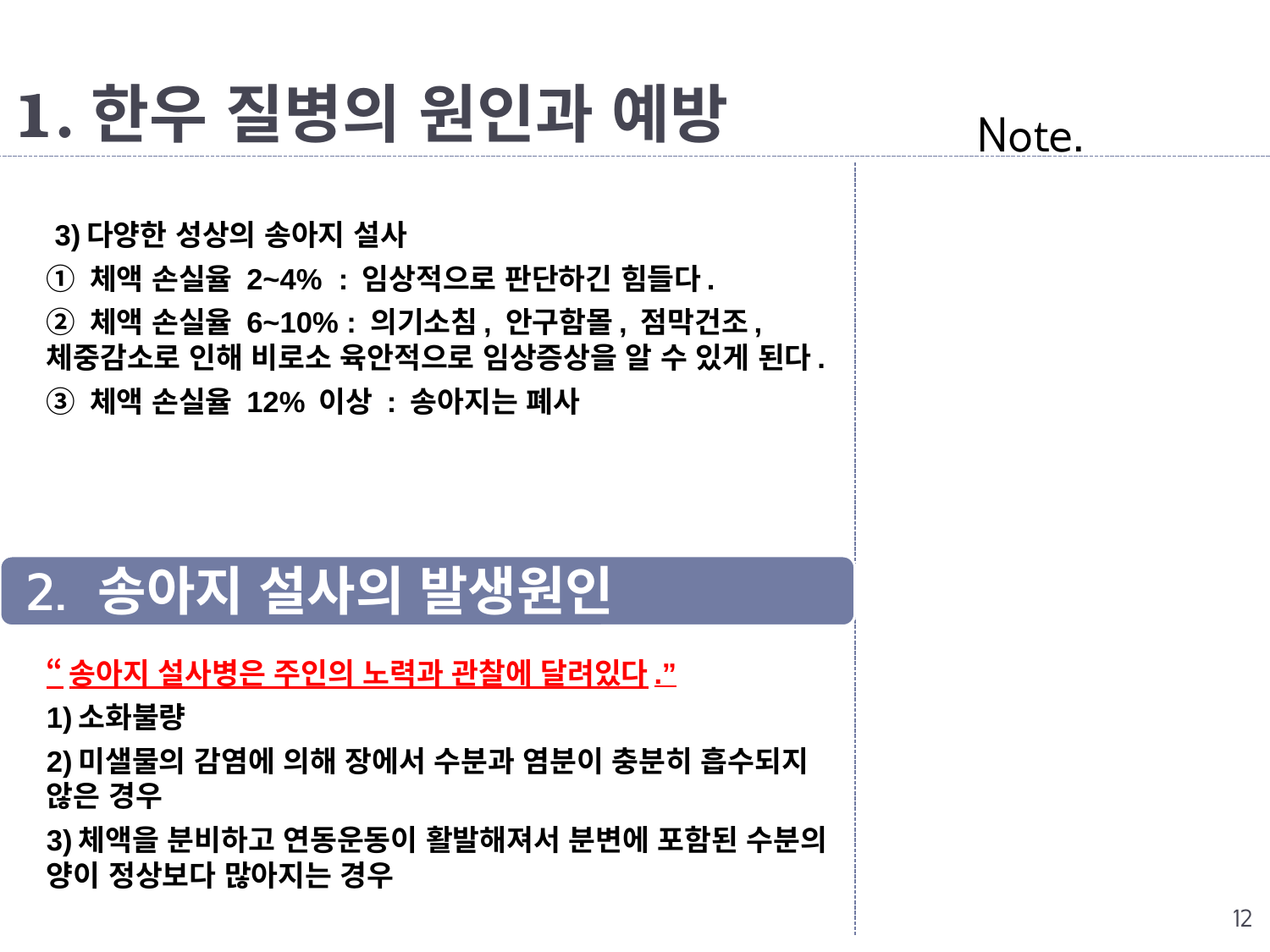

# 1.한우 질병의 원인과 예방
Note.

	 3)다양한 성상의 송아지 설사
	① 체액 손실율 2~4%  : 임상적으로 판단하긴 힘들다.
	② 체액 손실율 6~10% : 의기소침, 안구함몰, 점막건조, 체중감소로 인해 비로소 육안적으로 임상증상을 알 수 있게 된다.
	③ 체액 손실율 12% 이상 : 송아지는 폐사

	“송아지 설사병은 주인의 노력과 관찰에 달려있다.”
	1)소화불량
	2)미샐물의 감염에 의해 장에서 수분과 염분이 충분히 흡수되지 않은 경우
	3)체액을 분비하고 연동운동이 활발해져서 분변에 포함된 수분의 양이 정상보다 많아지는 경우

2. 송아지 설사의 발생원인
12